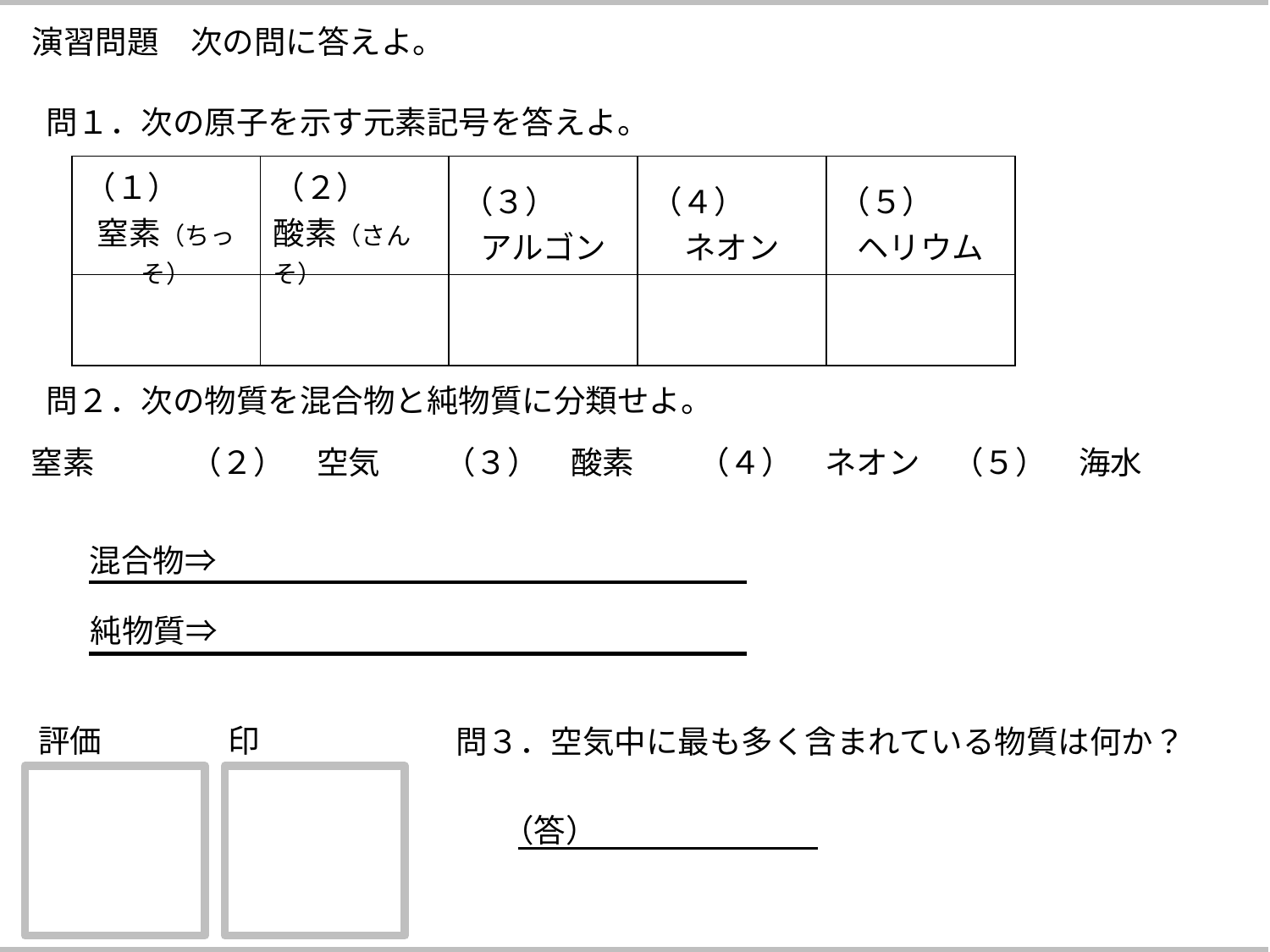

演習問題　次の問に答えよ。
問１．次の原子を示す元素記号を答えよ。
| （１） 窒素（ちっそ） | （２） 酸素（さんそ） | （３） アルゴン | （４） ネオン | （５） ヘリウム |
| --- | --- | --- | --- | --- |
|  |  |  |  |  |
問２．次の物質を混合物と純物質に分類せよ。
（１）　窒素　　　（２）　空気　　（３）　酸素　　（４）　ネオン　（５）　海水
混合物⇒
純物質⇒
評価
印
問３．空気中に最も多く含まれている物質は何か？

（答）